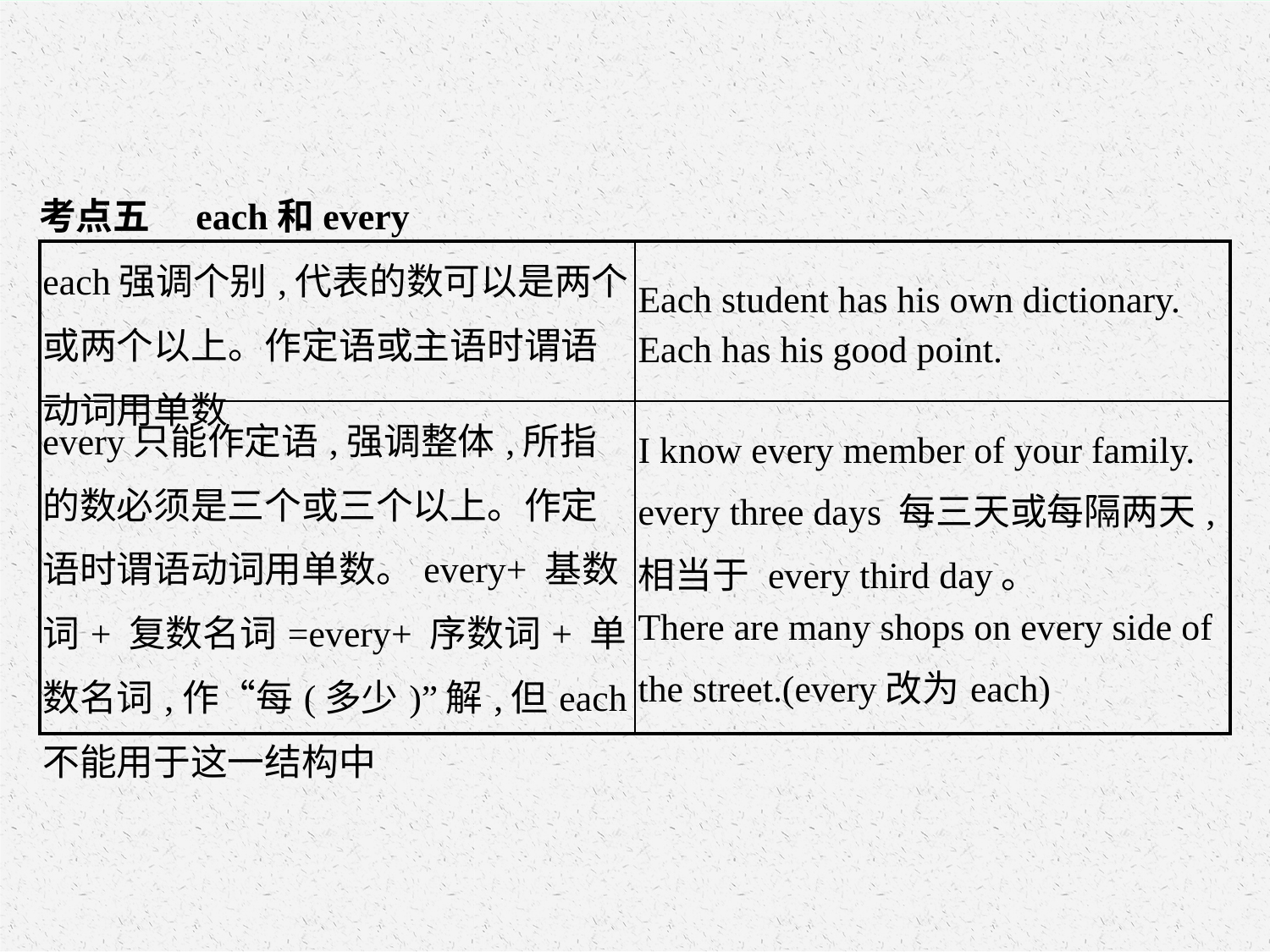

考点五　each和every
| each强调个别,代表的数可以是两个或两个以上。作定语或主语时谓语动词用单数 | Each student has his own dictionary. Each has his good point. |
| --- | --- |
| every只能作定语,强调整体,所指的数必须是三个或三个以上。作定语时谓语动词用单数。every+ 基数词+ 复数名词=every+ 序数词+ 单数名词,作“每(多少)”解,但each不能用于这一结构中 | I know every member of your family. every three days 每三天或每隔两天,相当于 every third day。 There are many shops on every side of the street.(every改为each) |